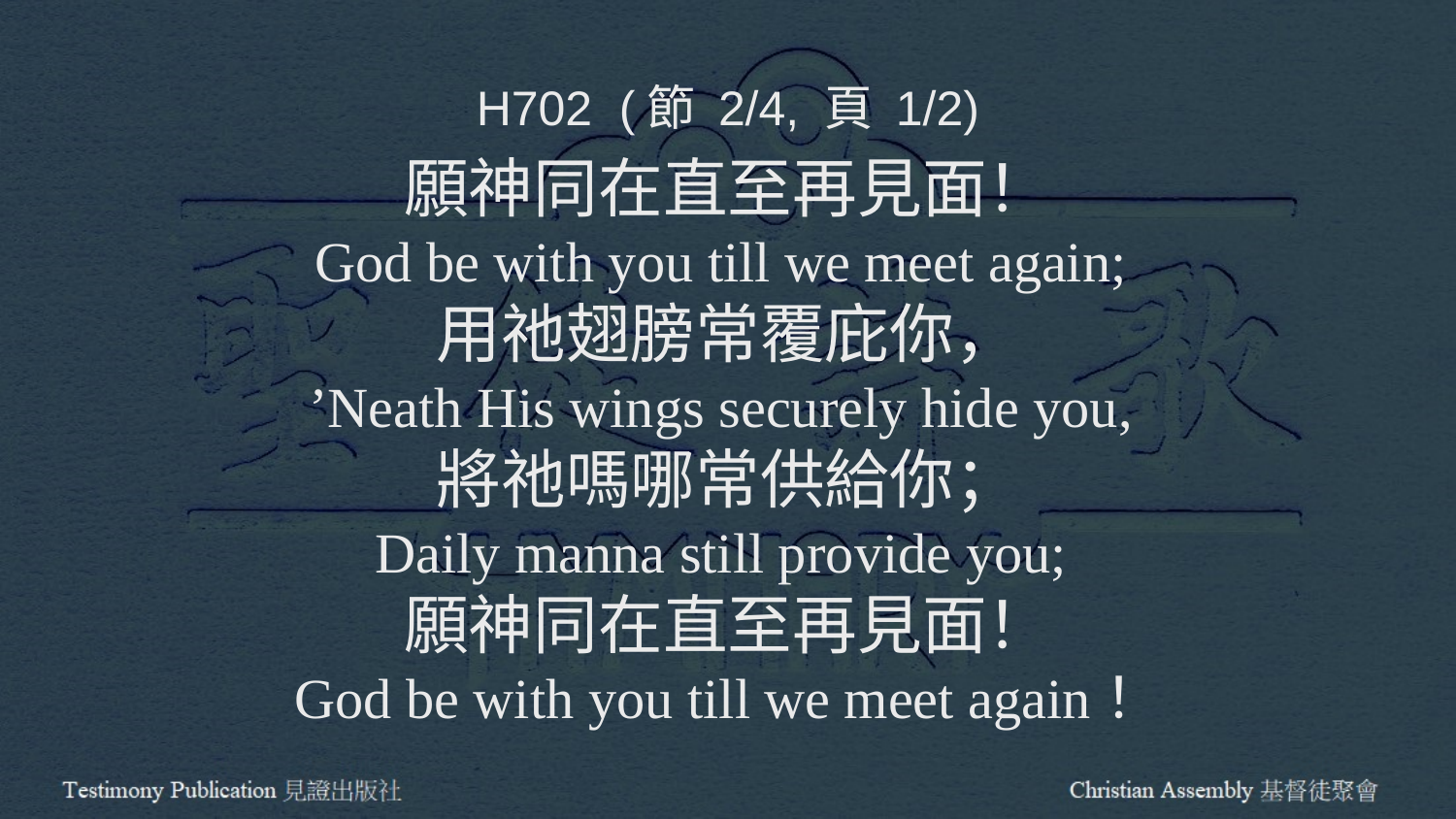

H702  (節 2/4, 頁 1/2)
願神同在直至再見面！
God be with you till we meet again;
用祂翅膀常覆庇你，
’Neath His wings securely hide you,
將祂嗎哪常供給你；
Daily manna still provide you;
願神同在直至再見面！
God be with you till we meet again！